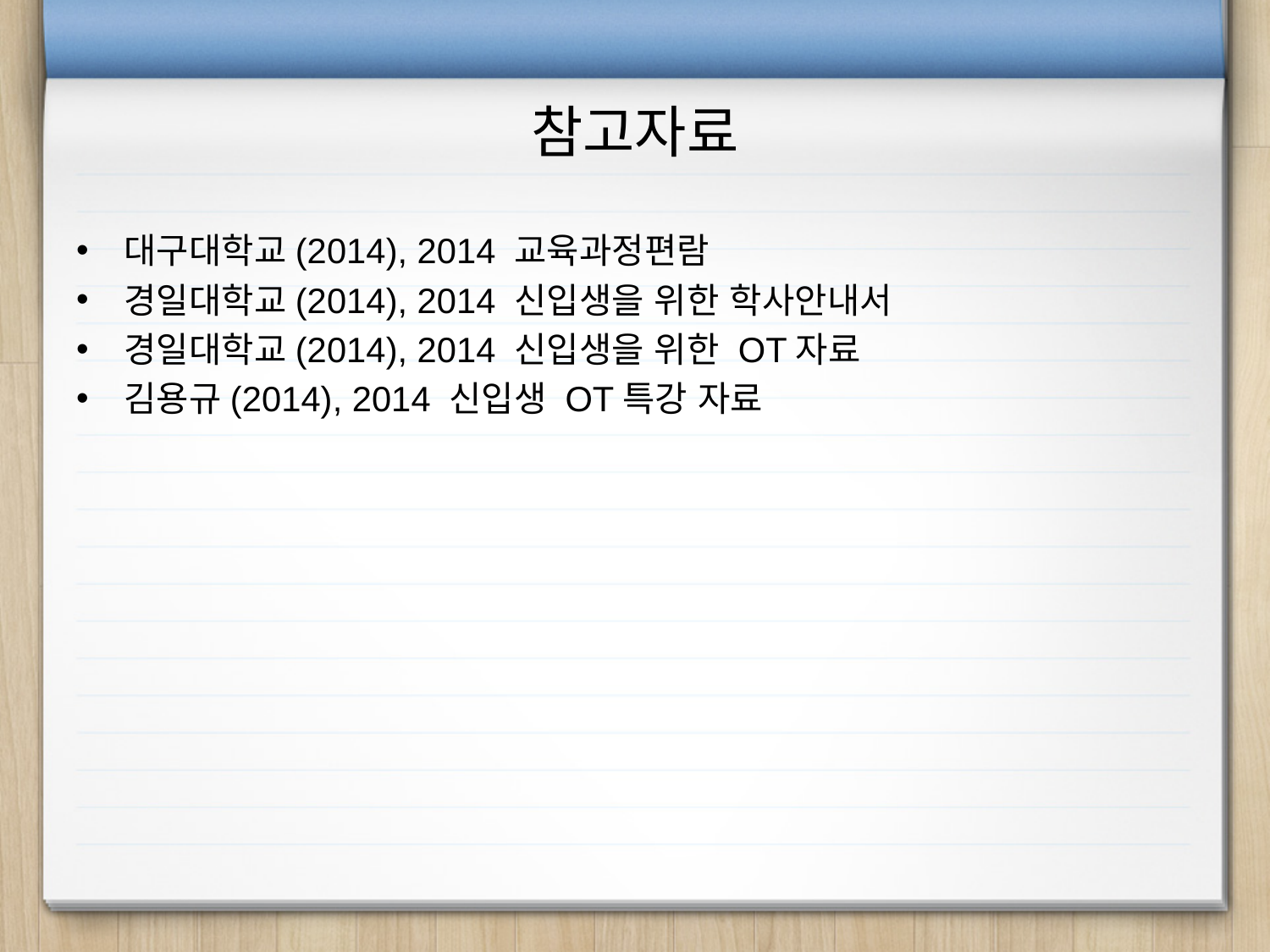

# 참고자료
대구대학교(2014), 2014 교육과정편람
경일대학교(2014), 2014 신입생을 위한 학사안내서
경일대학교(2014), 2014 신입생을 위한 OT자료
김용규(2014), 2014 신입생 OT특강 자료